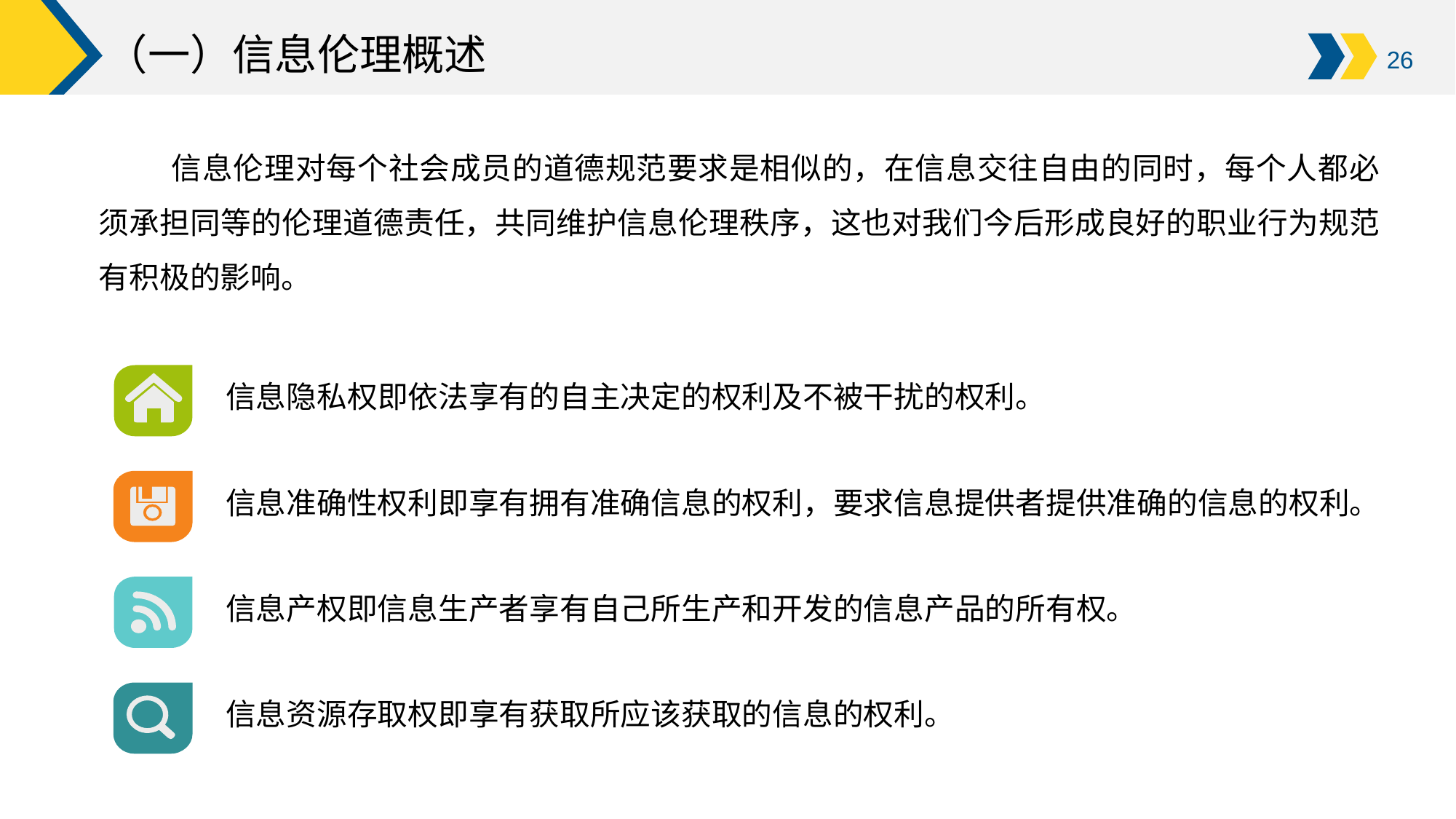

# （一）信息伦理概述
信息伦理对每个社会成员的道德规范要求是相似的，在信息交往自由的同时，每个人都必须承担同等的伦理道德责任，共同维护信息伦理秩序，这也对我们今后形成良好的职业行为规范有积极的影响。

信息隐私权即依法享有的自主决定的权利及不被干扰的权利。
信息准确性权利即享有拥有准确信息的权利，要求信息提供者提供准确的信息的权利。
信息产权即信息生产者享有自己所生产和开发的信息产品的所有权。

信息资源存取权即享有获取所应该获取的信息的权利。